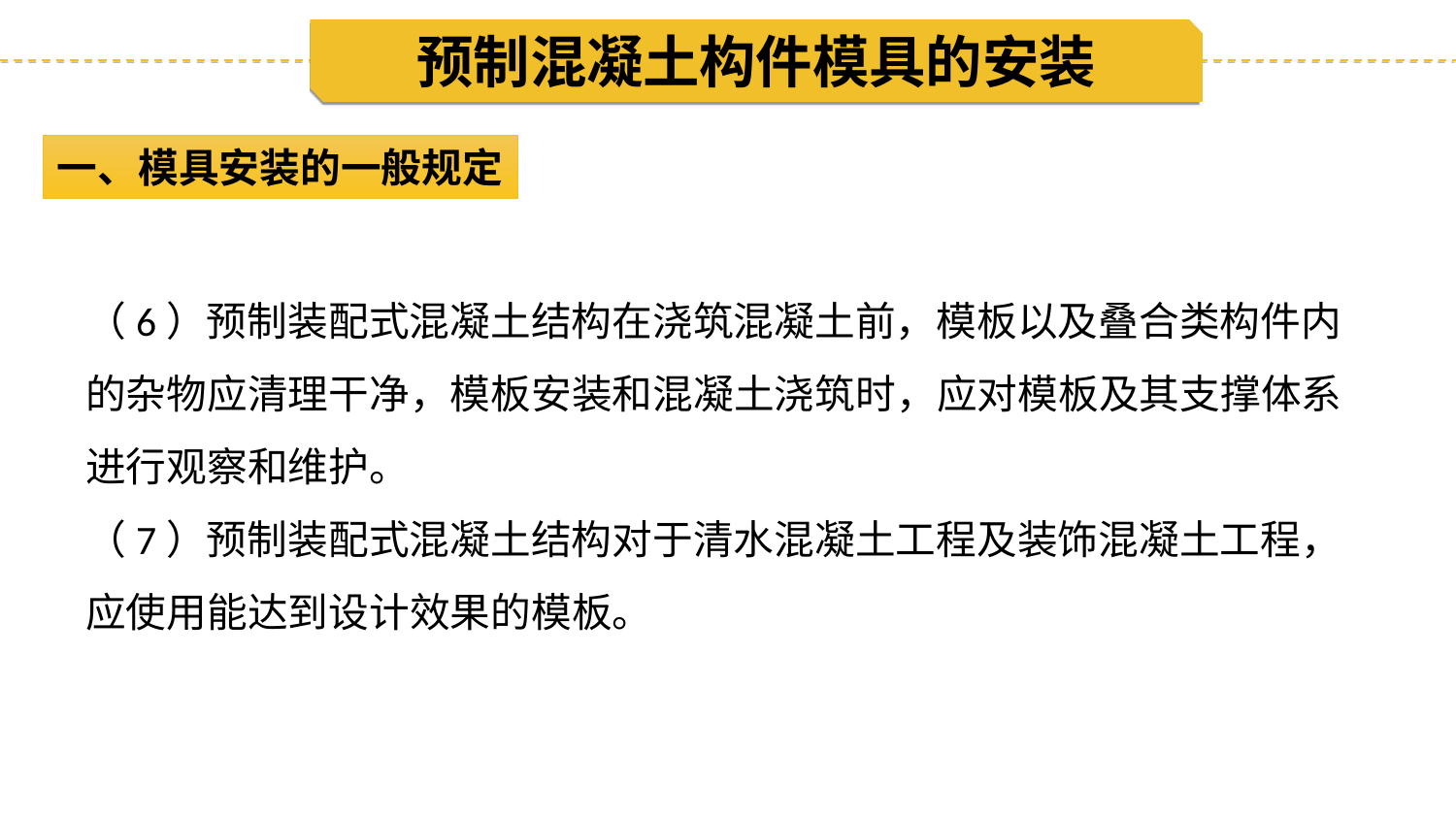

预制混凝土构件模具的安装
一、模具安装的一般规定
（6）预制装配式混凝土结构在浇筑混凝土前，模板以及叠合类构件内的杂物应清理干净，模板安装和混凝土浇筑时，应对模板及其支撑体系进行观察和维护。
（7）预制装配式混凝土结构对于清水混凝土工程及装饰混凝土工程，应使用能达到设计效果的模板。